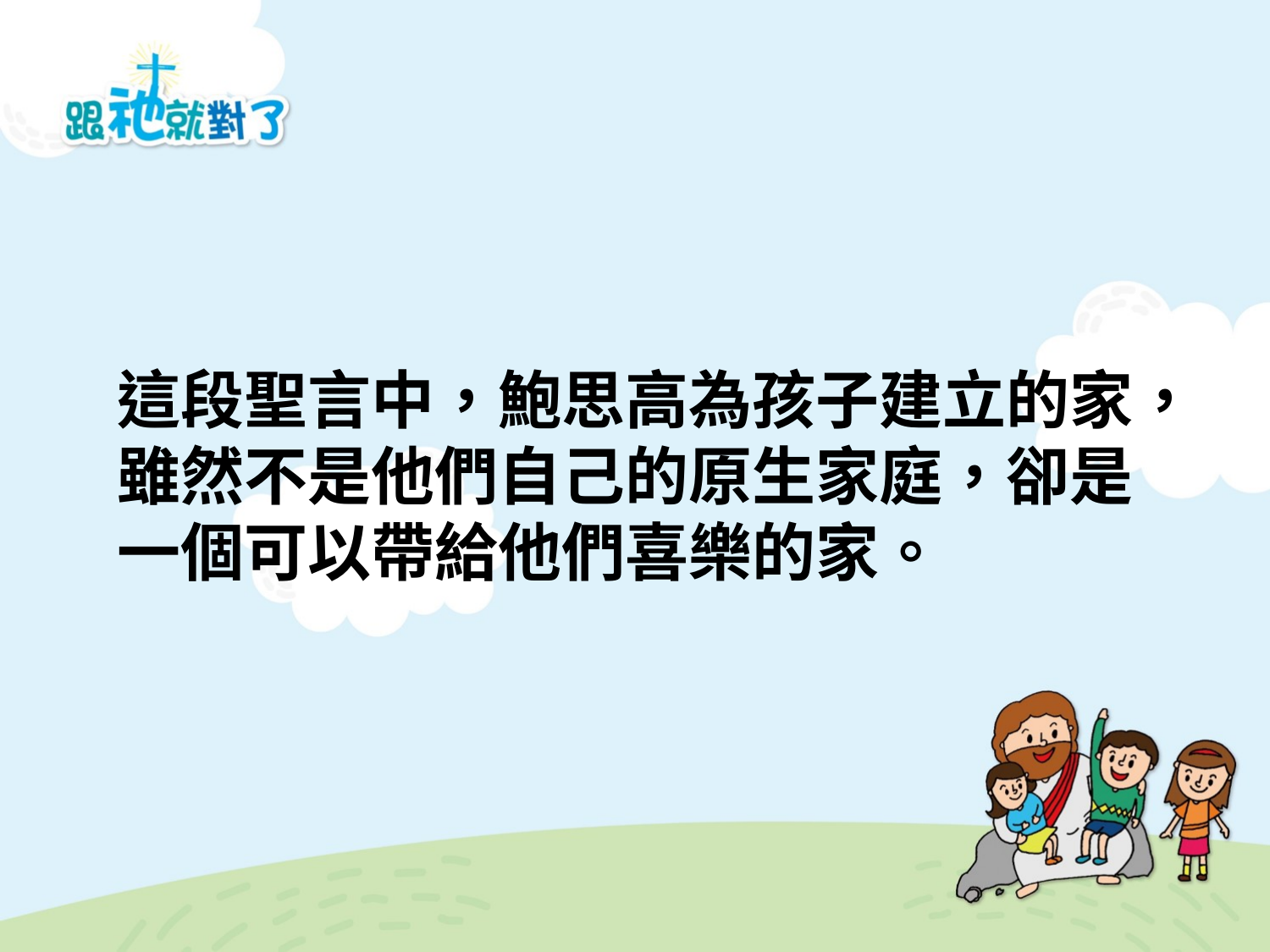

這段聖言中，鮑思高為孩子建立的家，雖然不是他們自己的原生家庭，卻是一個可以帶給他們喜樂的家。